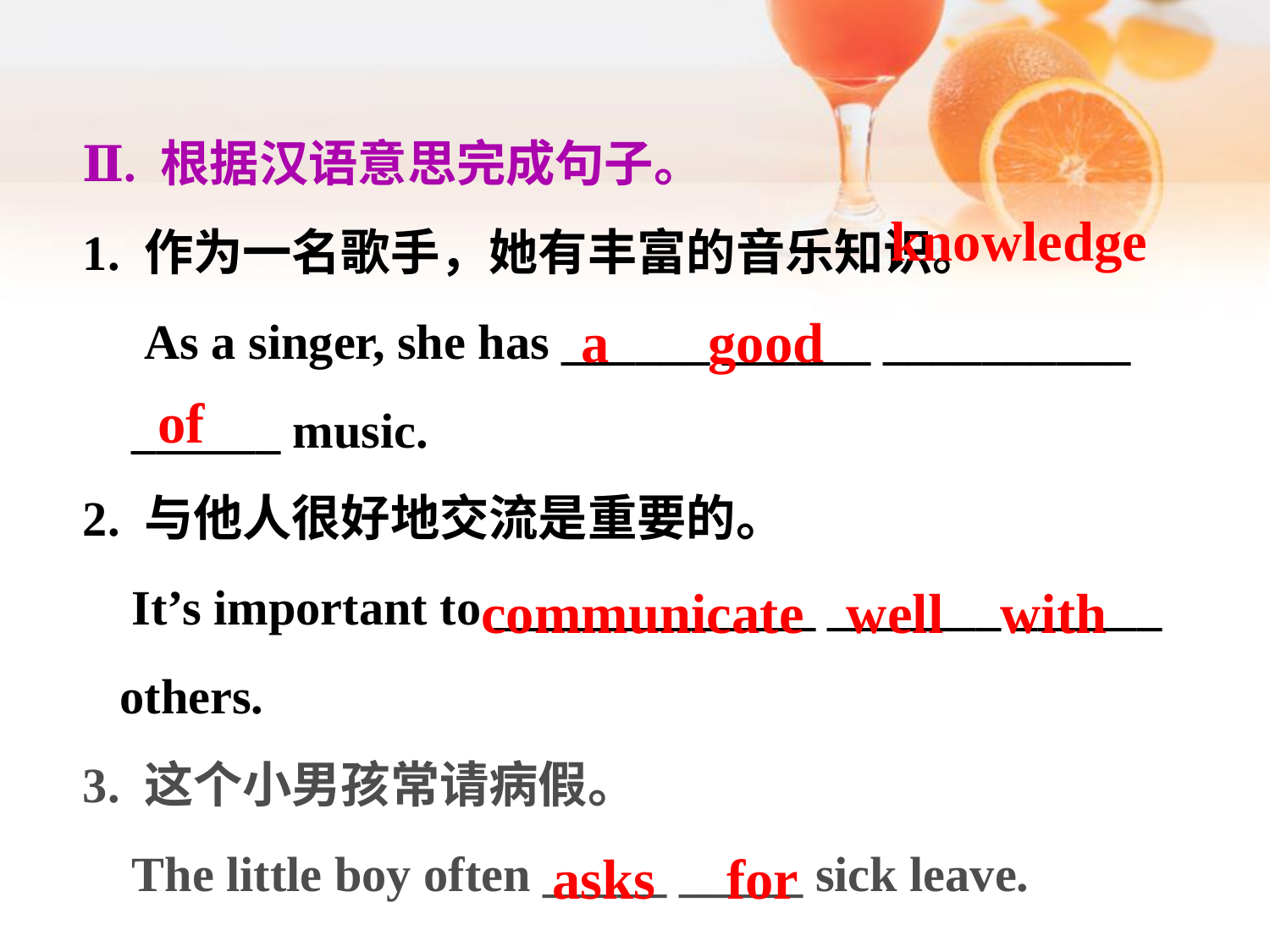

Ⅱ. 根据汉语意思完成句子。
1. 作为一名歌手，她有丰富的音乐知识。
     As a singer, she has ______ ______ __________
    ______ music.
2. 与他人很好地交流是重要的。
    It’s important to _____________ _______ ______
   others.
3. 这个小男孩常请病假。
    The little boy often _____ _____ sick leave.
a       good
  knowledge
of
communicate   well    with
asks     for